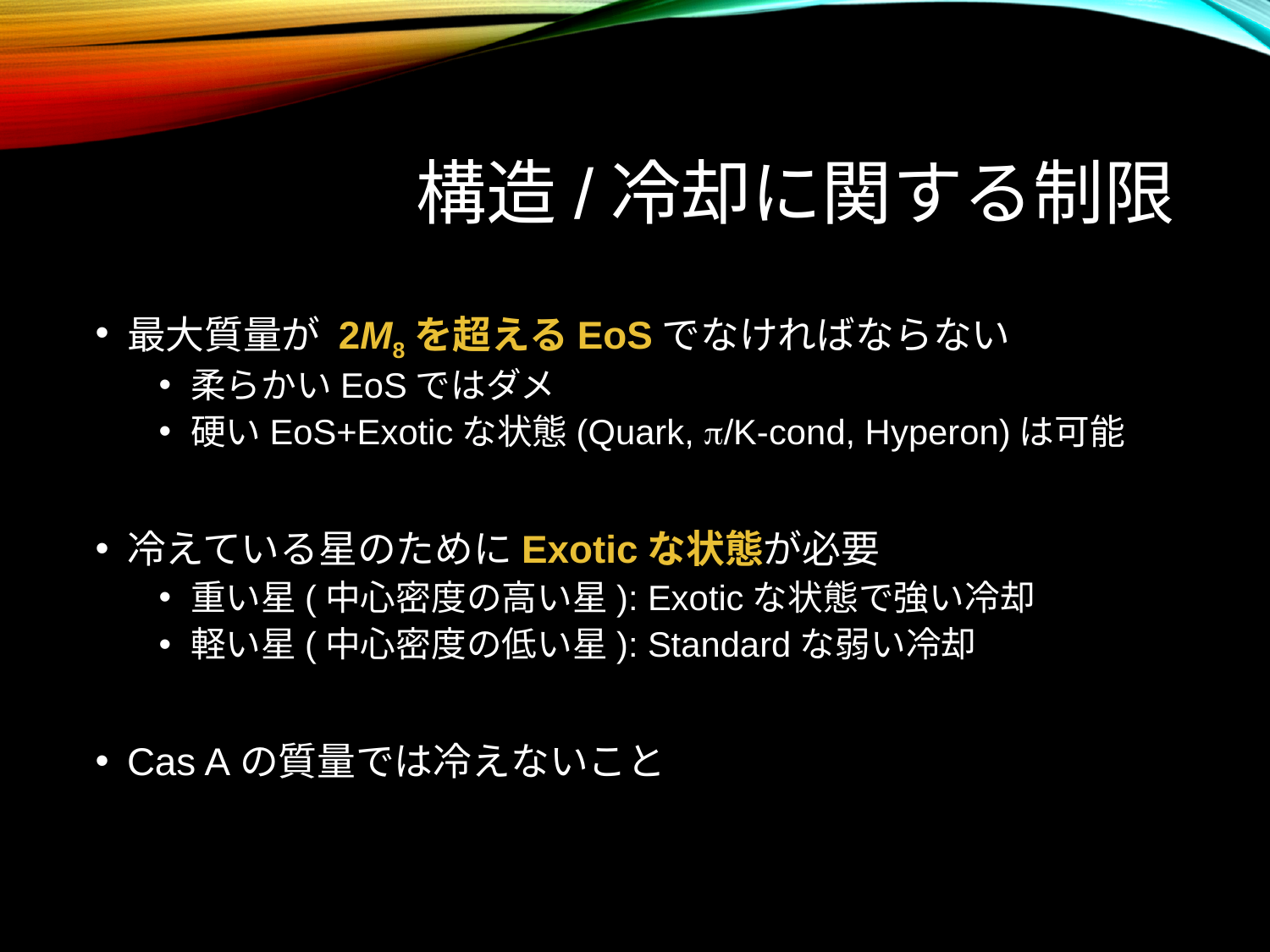

# 構造/冷却に関する制限
最大質量が 2M8を超えるEoSでなければならない
柔らかいEoSではダメ
硬いEoS+Exoticな状態(Quark, π/K-cond, Hyperon)は可能

冷えている星のためにExoticな状態が必要
重い星(中心密度の高い星): Exoticな状態で強い冷却
軽い星(中心密度の低い星): Standardな弱い冷却

Cas Aの質量では冷えないこと